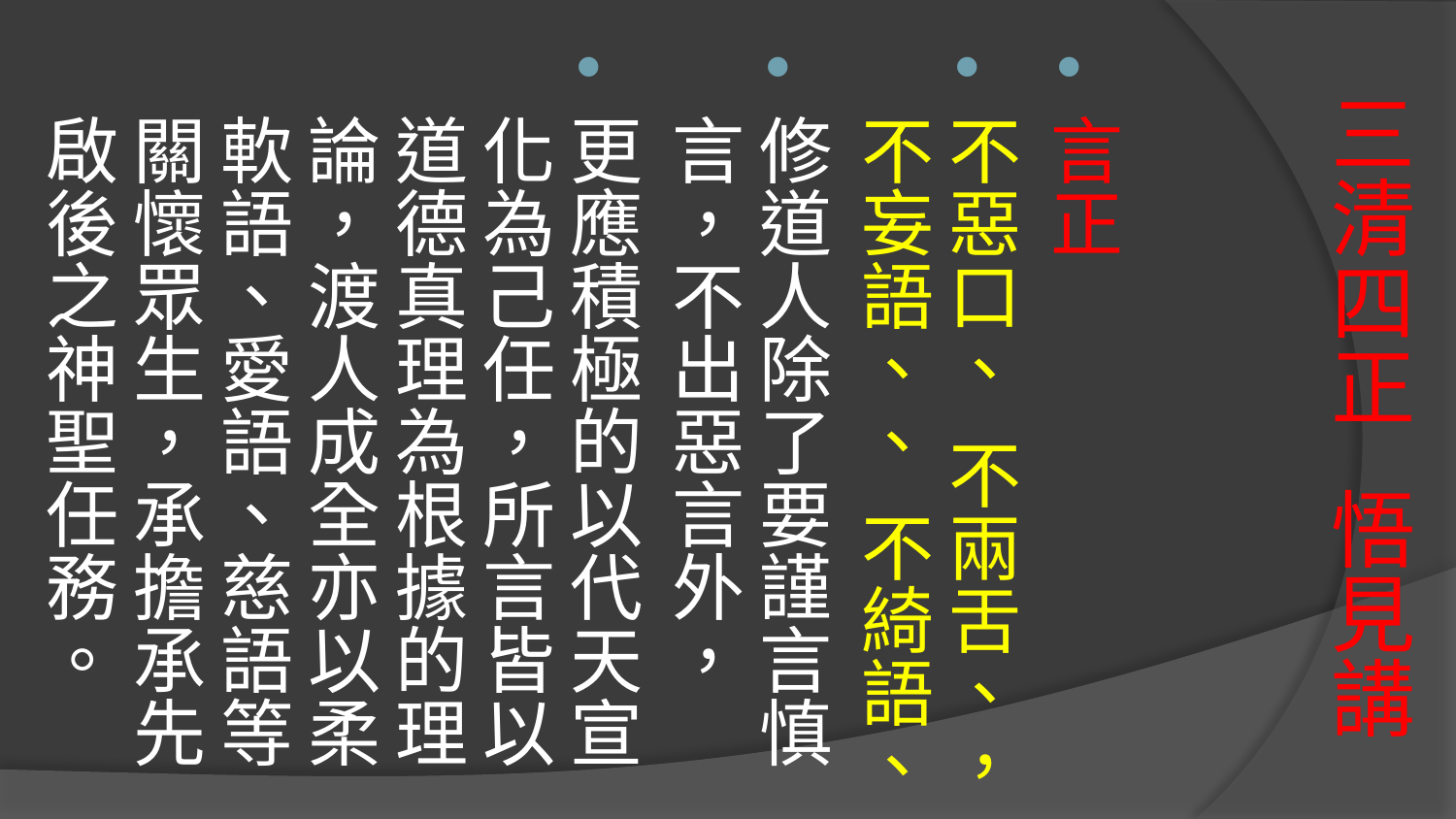

言正
不惡口、  不兩舌、，不妄語、、  不綺語、
修道人除了要謹言慎言，不出惡言外，
更應積極的以代天宣化為己任，所言皆以道德真理為根據的理論，渡人成全亦以柔軟語、愛語、慈語等關懷眾生，承擔承先啟後之神聖任務。
# 三清四正   悟見講